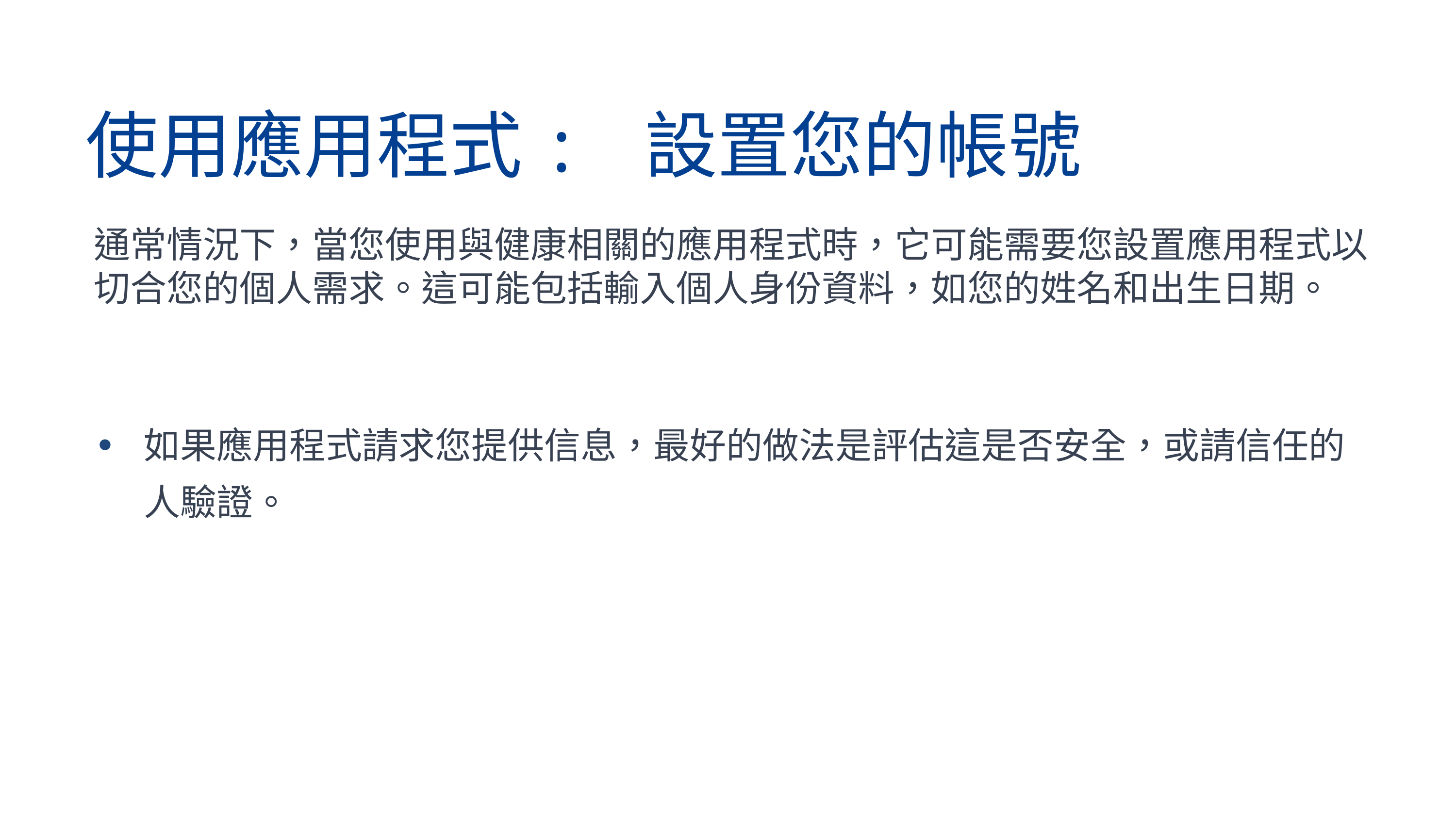

使用應用程式: 設置您的帳號
通常情況下，當您使用與健康相關的應用程式時，它可能需要您設置應用程式以切合您的個人需求。這可能包括輸入個人身份資料，如您的姓名和出生日期。

如果應用程式請求您提供信息，最好的做法是評估這是否安全，或請信任的人驗證。